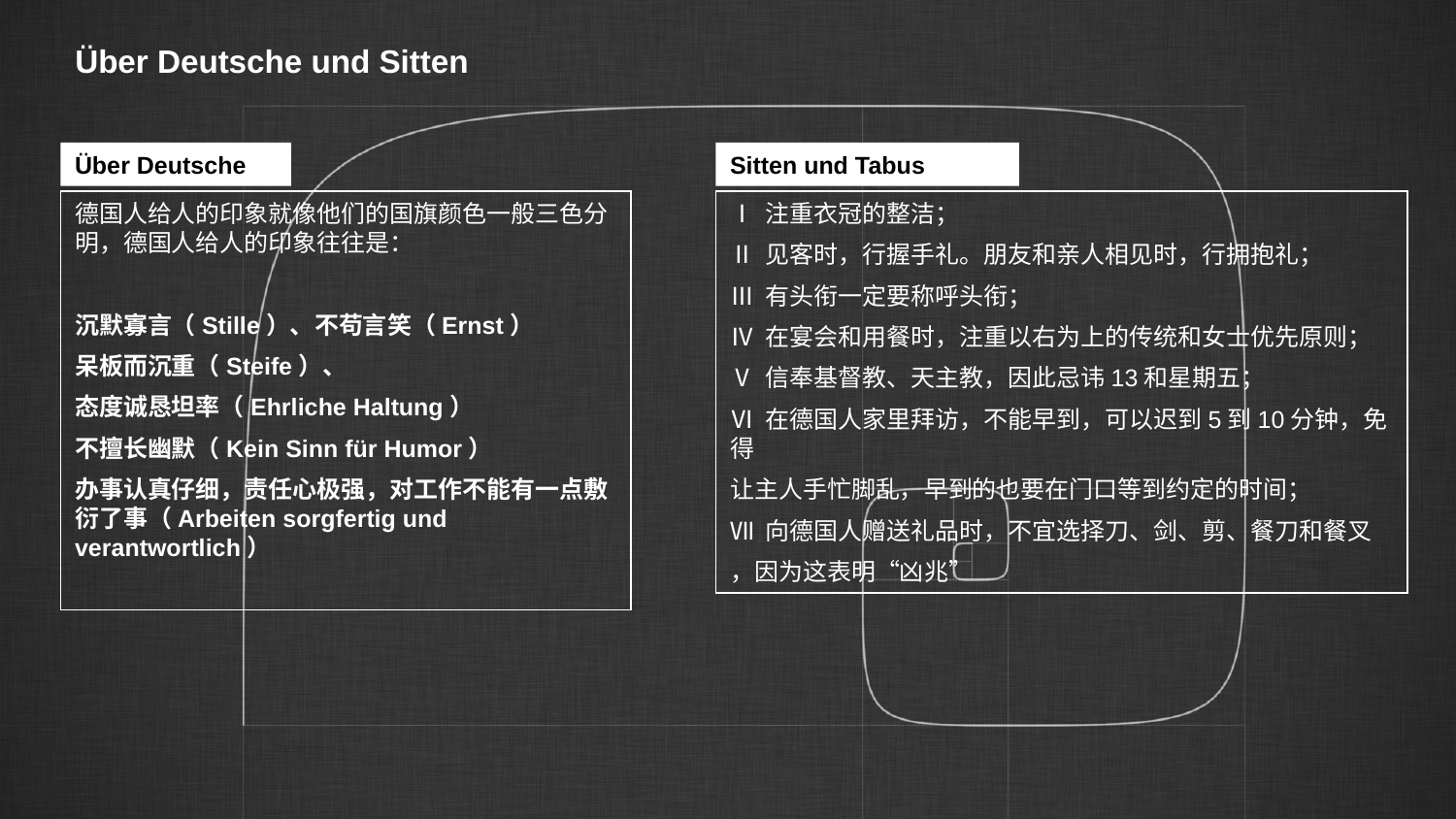

Über Deutsche und Sitten
Über Deutsche
Sitten und Tabus
德国人给人的印象就像他们的国旗颜色一般三色分明，德国人给人的印象往往是：

沉默寡言（Stille）、不苟言笑（Ernst）
呆板而沉重（Steife）、
态度诚恳坦率（Ehrliche Haltung）
不擅长幽默（Kein Sinn für Humor）
办事认真仔细，责任心极强，对工作不能有一点敷衍了事（Arbeiten sorgfertig und verantwortlich）

Ⅰ 注重衣冠的整洁；
Ⅱ 见客时，行握手礼。朋友和亲人相见时，行拥抱礼；
Ⅲ 有头衔一定要称呼头衔；
Ⅳ 在宴会和用餐时，注重以右为上的传统和女士优先原则；
Ⅴ 信奉基督教、天主教，因此忌讳13和星期五；
Ⅵ 在德国人家里拜访，不能早到，可以迟到5到10分钟，免得
让主人手忙脚乱，早到的也要在门口等到约定的时间；
Ⅶ 向德国人赠送礼品时，不宜选择刀、剑、剪、餐刀和餐叉
，因为这表明“凶兆”